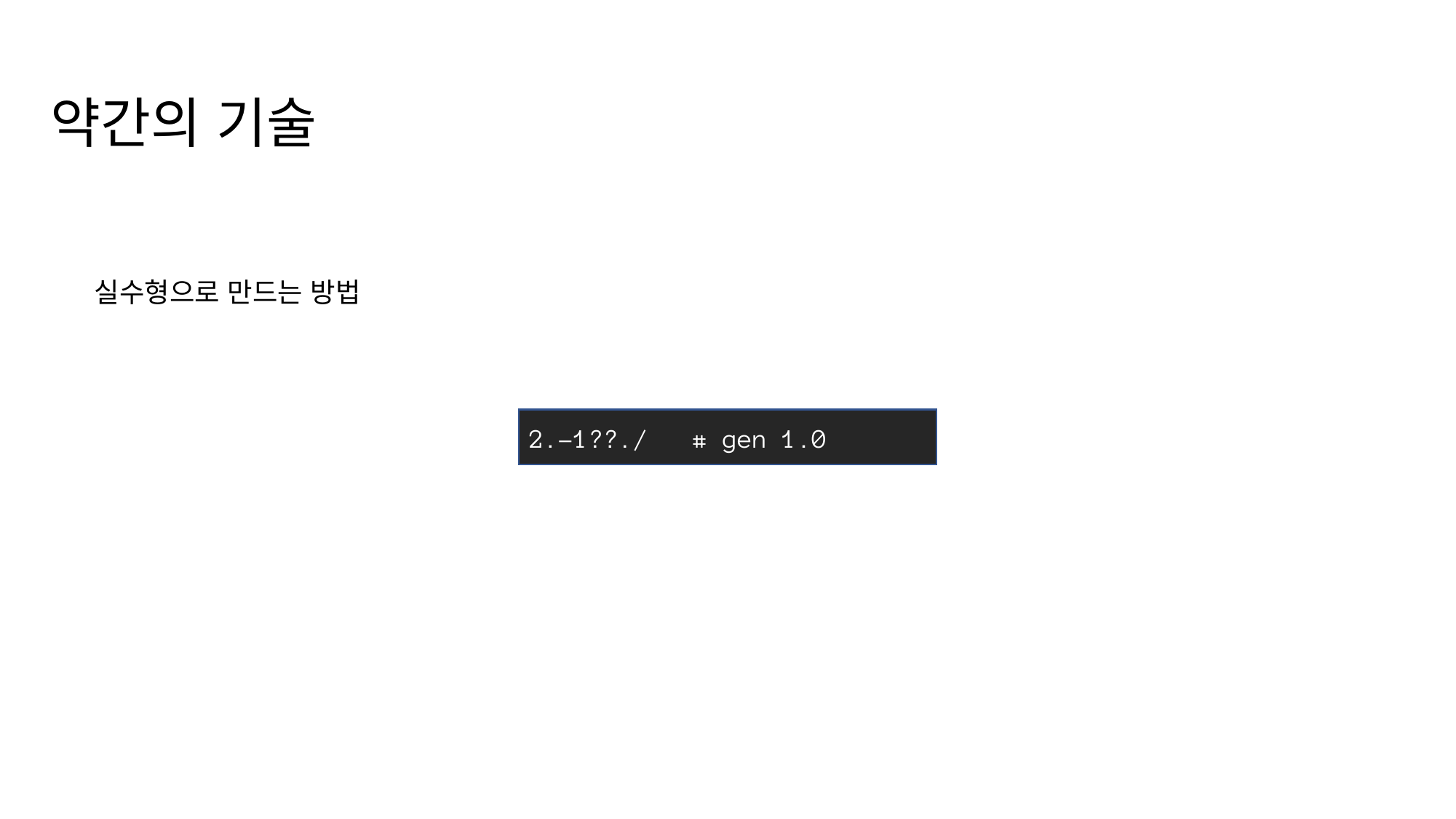

약간의 기술
실수형으로 만드는 방법
2.-1??./   # gen 1.0